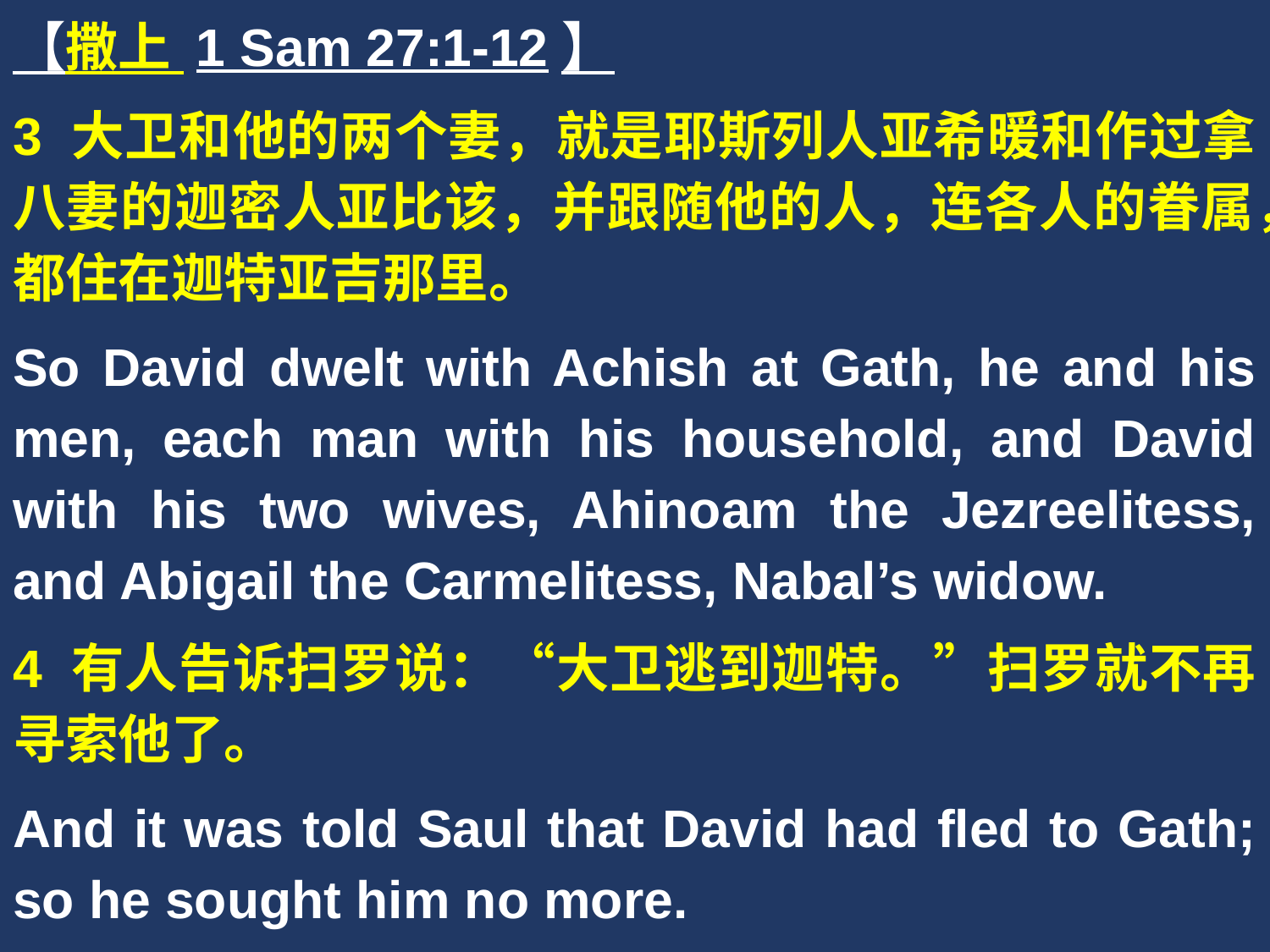

【撒上 1 Sam 27:1-12】
3 大卫和他的两个妻，就是耶斯列人亚希暖和作过拿八妻的迦密人亚比该，并跟随他的人，连各人的眷属，都住在迦特亚吉那里。
So David dwelt with Achish at Gath, he and his men, each man with his household, and David with his two wives, Ahinoam the Jezreelitess, and Abigail the Carmelitess, Nabal’s widow.
4 有人告诉扫罗说：“大卫逃到迦特。”扫罗就不再寻索他了。
And it was told Saul that David had fled to Gath; so he sought him no more.